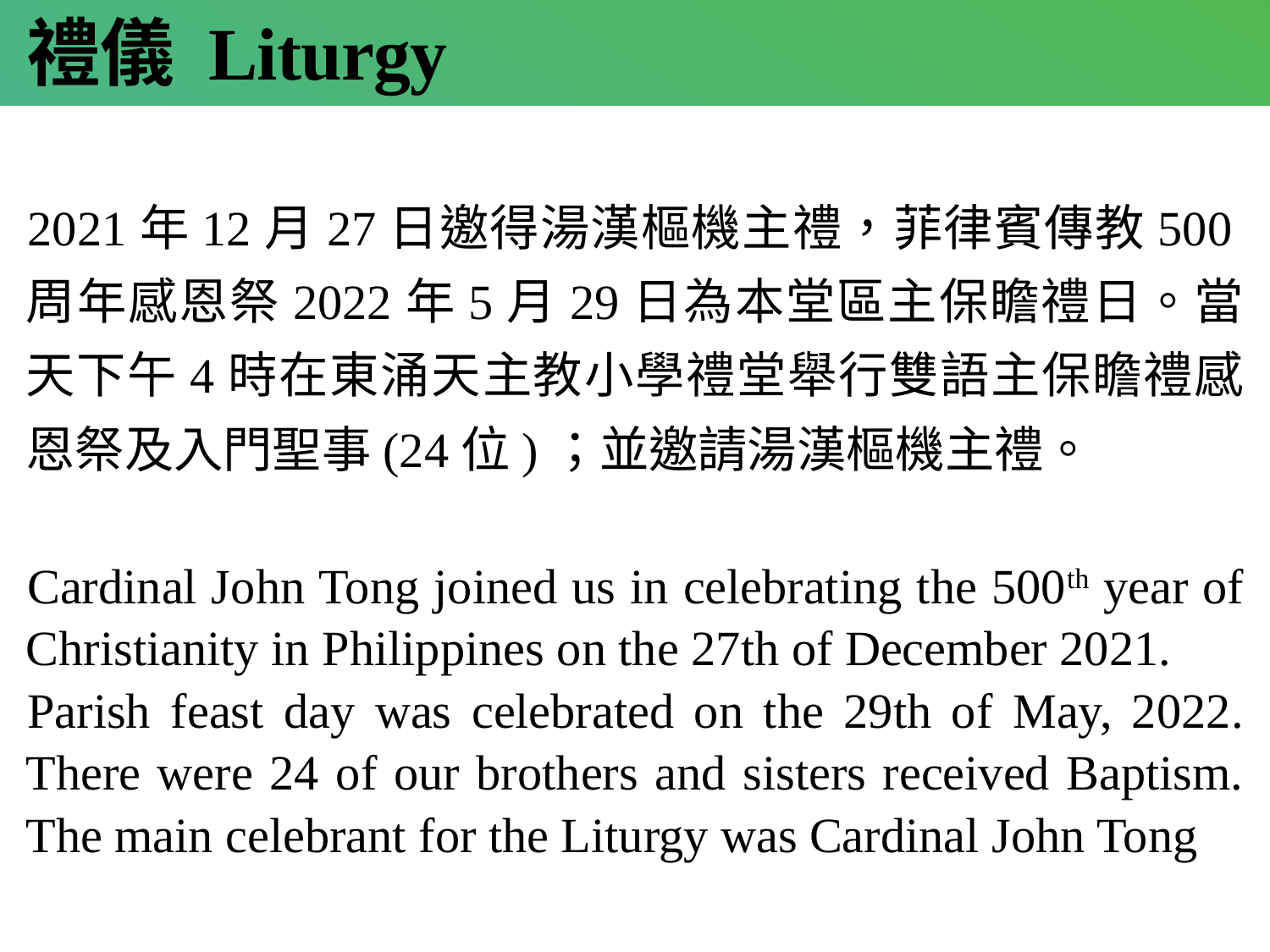

禮儀 Liturgy
2021年12月27日邀得湯漢樞機主禮，菲律賓傳教500周年感恩祭2022年5月29日為本堂區主保瞻禮日。當天下午4時在東涌天主教小學禮堂舉行雙語主保瞻禮感恩祭及入門聖事(24位)；並邀請湯漢樞機主禮。

Cardinal John Tong joined us in celebrating the 500th year of Christianity in Philippines on the 27th of December 2021.
Parish feast day was celebrated on the 29th of May, 2022. There were 24 of our brothers and sisters received Baptism. The main celebrant for the Liturgy was Cardinal John Tong